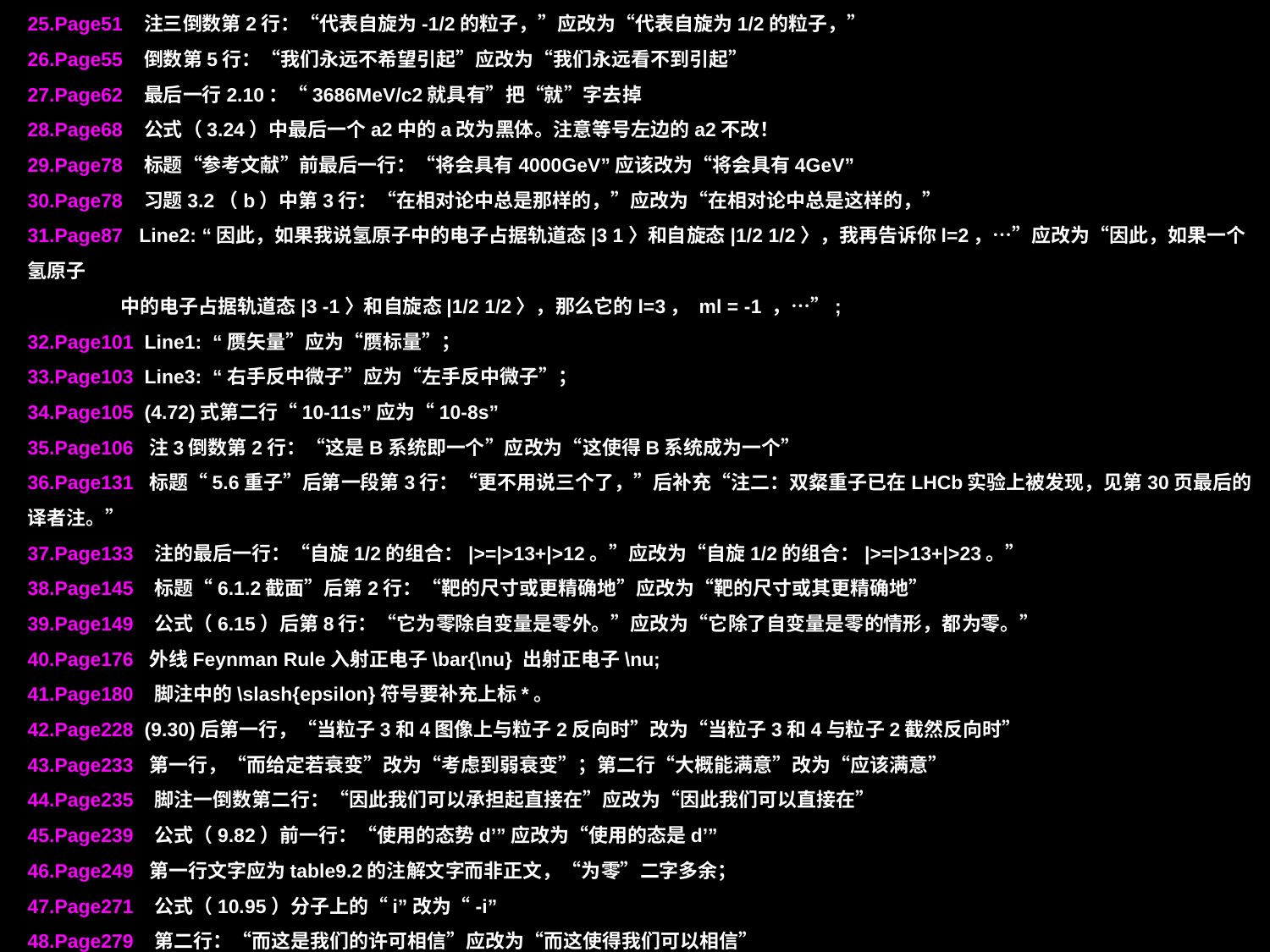

# 25.Page51   注三倒数第2行：“代表自旋为-1/2的粒子，”应改为“代表自旋为1/2的粒子，” 26.Page55   倒数第5行：“我们永远不希望引起”应改为“我们永远看不到引起” 27.Page62   最后一行2.10：“3686MeV/c2就具有”把“就”字去掉 28.Page68   公式（3.24）中最后一个a2中的a改为黑体。注意等号左边的a2不改！ 29.Page78   标题“参考文献”前最后一行：“将会具有4000GeV”应该改为“将会具有4GeV” 30.Page78   习题3.2（b）中第3行：“在相对论中总是那样的，”应改为“在相对论中总是这样的，” 31.Page87   Line2: “因此，如果我说氢原子中的电子占据轨道态|3 1〉和自旋态|1/2 1/2〉，我再告诉你l=2，…”应改为“因此，如果一个氢原子 中的电子占据轨道态|3 -1〉和自旋态|1/2 1/2〉，那么它的l=3， ml = -1 ，…”; 32.Page101  Line1:  “赝矢量”应为“赝标量”； 33.Page103  Line3:  “右手反中微子”应为“左手反中微子”； 34.Page105  (4.72)式第二行“10-11s”应为“10-8s” 35.Page106  注3倒数第2行：“这是B系统即一个”应改为“这使得B系统成为一个” 36.Page131  标题“5.6重子”后第一段第3行：“更不用说三个了，”后补充“注二：双粲重子已在LHCb实验上被发现，见第30页最后的译者注。” 37.Page133   注的最后一行：“自旋1/2的组合：|>=|>13+|>12。”应改为“自旋1/2的组合：|>=|>13+|>23。” 38.Page145   标题“6.1.2截面”后第2行：“靶的尺寸或更精确地”应改为“靶的尺寸或其更精确地” 39.Page149   公式（6.15）后第8行：“它为零除自变量是零外。”应改为“它除了自变量是零的情形，都为零。” 40.Page176  外线Feynman Rule入射正电子\bar{\nu} 出射正电子\nu; 41.Page180   脚注中的\slash{epsilon}符号要补充上标*。 42.Page228  (9.30)后第一行，“当粒子3和4图像上与粒子2反向时”改为“当粒子3和4与粒子2截然反向时” 43.Page233  第一行，“而给定若衰变”改为“考虑到弱衰变”；第二行“大概能满意”改为“应该满意” 44.Page235   脚注一倒数第二行：“因此我们可以承担起直接在”应改为“因此我们可以直接在” 45.Page239   公式（9.82）前一行：“使用的态势d’”应改为“使用的态是d’” 46.Page249  第一行文字应为table9.2的注解文字而非正文，“为零”二字多余； 47.Page271   公式（10.95）分子上的“i”改为“-i” 48.Page279   第二行：“而这是我们的许可相信”应改为“而这使得我们可以相信”